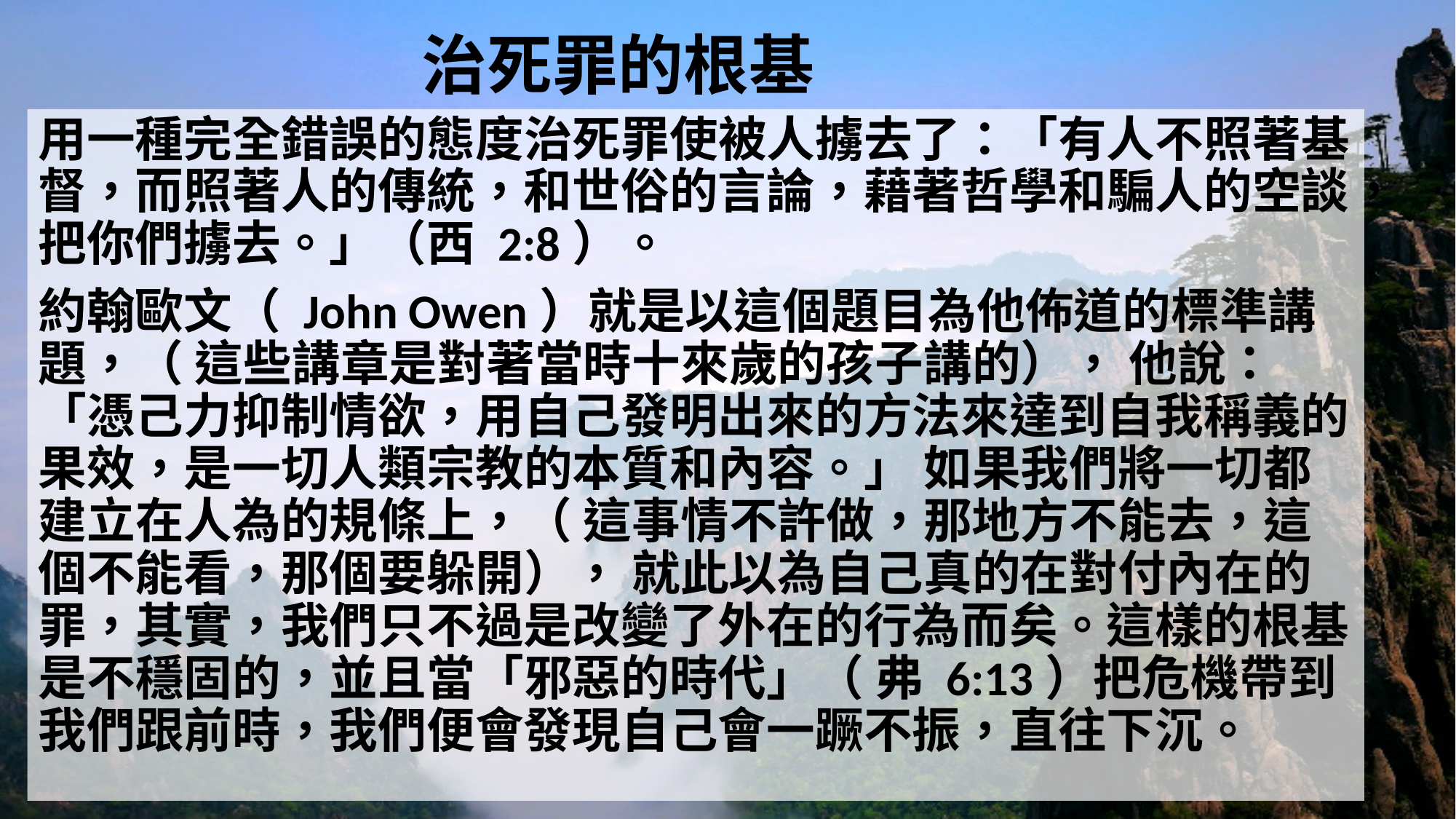

# 治死罪的根基
用一種完全錯誤的態度治死罪使被人擄去了：「有人不照著基督，而照著人的傳統，和世俗的言論，藉著哲學和騙人的空談，把你們擄去。」（西 2:8）。
約翰歐文（ John Owen）就是以這個題目為他佈道的標準講題，（ 這些講章是對著當時十來歲的孩子講的）， 他說：「憑己力抑制情欲，用自己發明出來的方法來達到自我稱義的果效，是一切人類宗教的本質和內容。」 如果我們將一切都建立在人為的規條上，（ 這事情不許做，那地方不能去，這個不能看，那個要躲開）， 就此以為自己真的在對付內在的罪，其實，我們只不過是改變了外在的行為而矣。這樣的根基是不穩固的，並且當「邪惡的時代」（ 弗 6:13）把危機帶到我們跟前時，我們便會發現自己會一蹶不振，直往下沉。